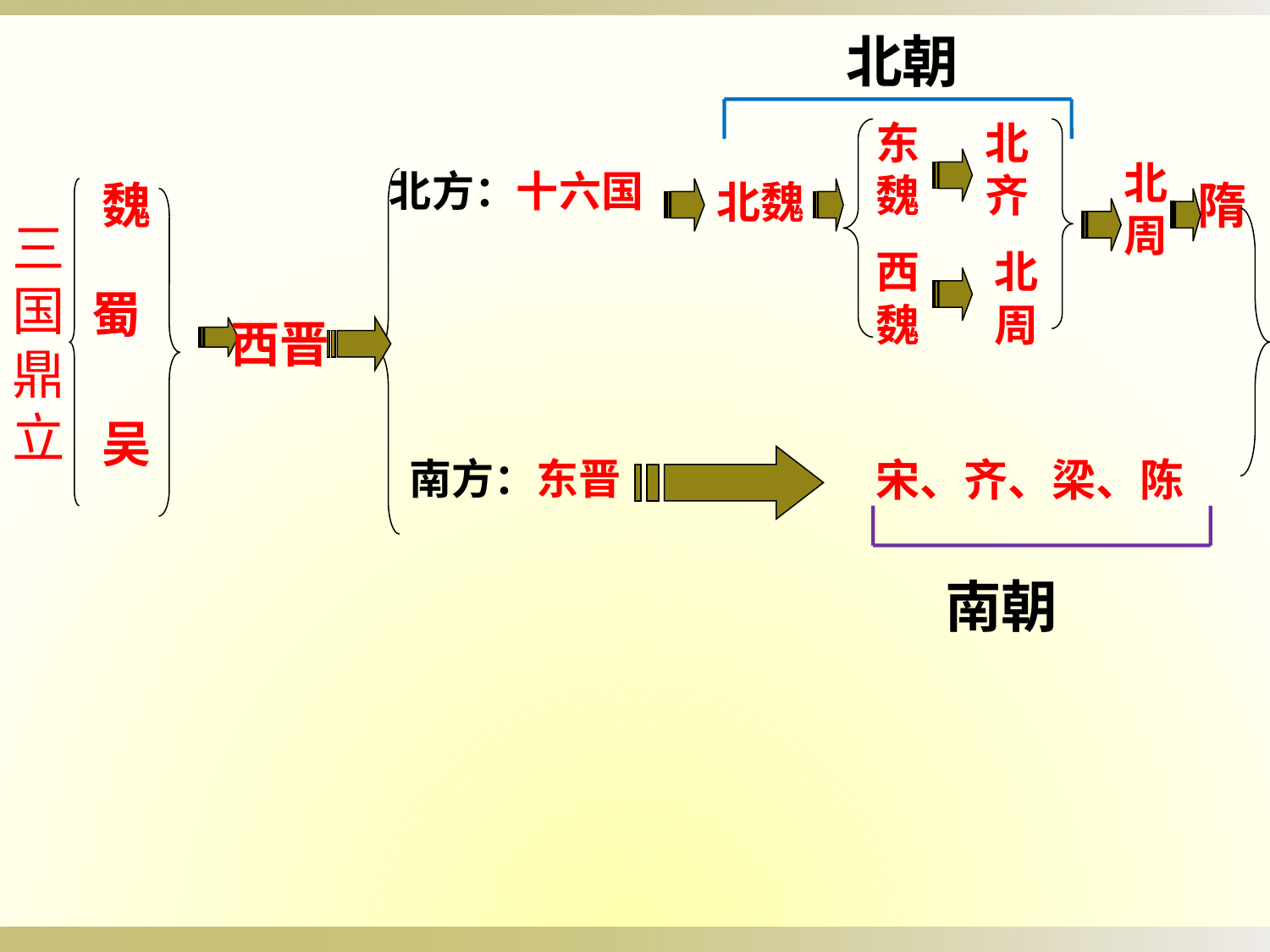

北朝

东魏
北
齐

北周

北方：十六国
魏

北魏
隋

三
国
鼎
立

西
魏
北
周

蜀
西晋

吴
南方：东晋

宋、齐、梁、陈

南朝